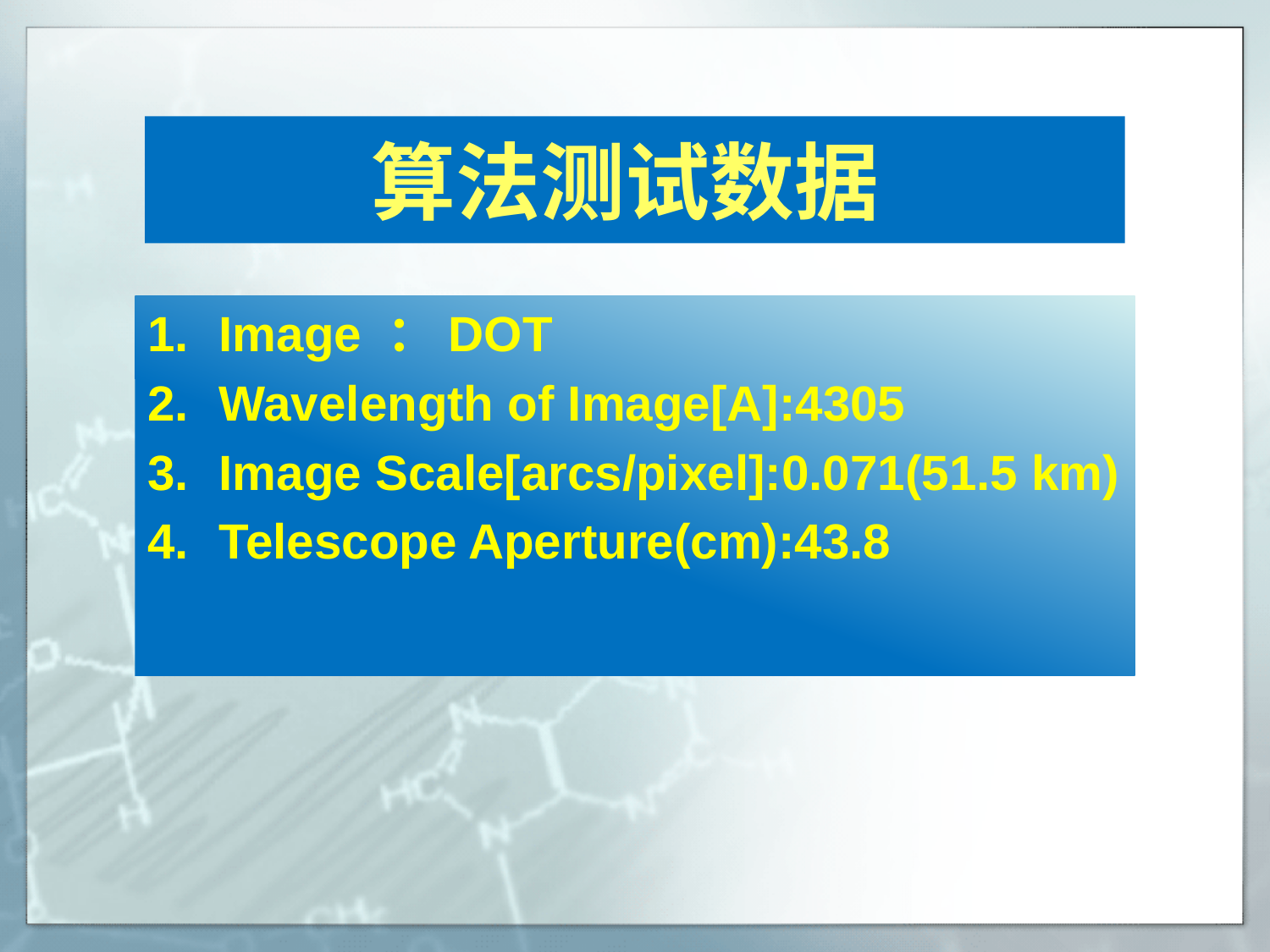

# 算法测试数据
Image ：DOT
Wavelength of Image[A]:4305
Image Scale[arcs/pixel]:0.071(51.5 km)
Telescope Aperture(cm):43.8